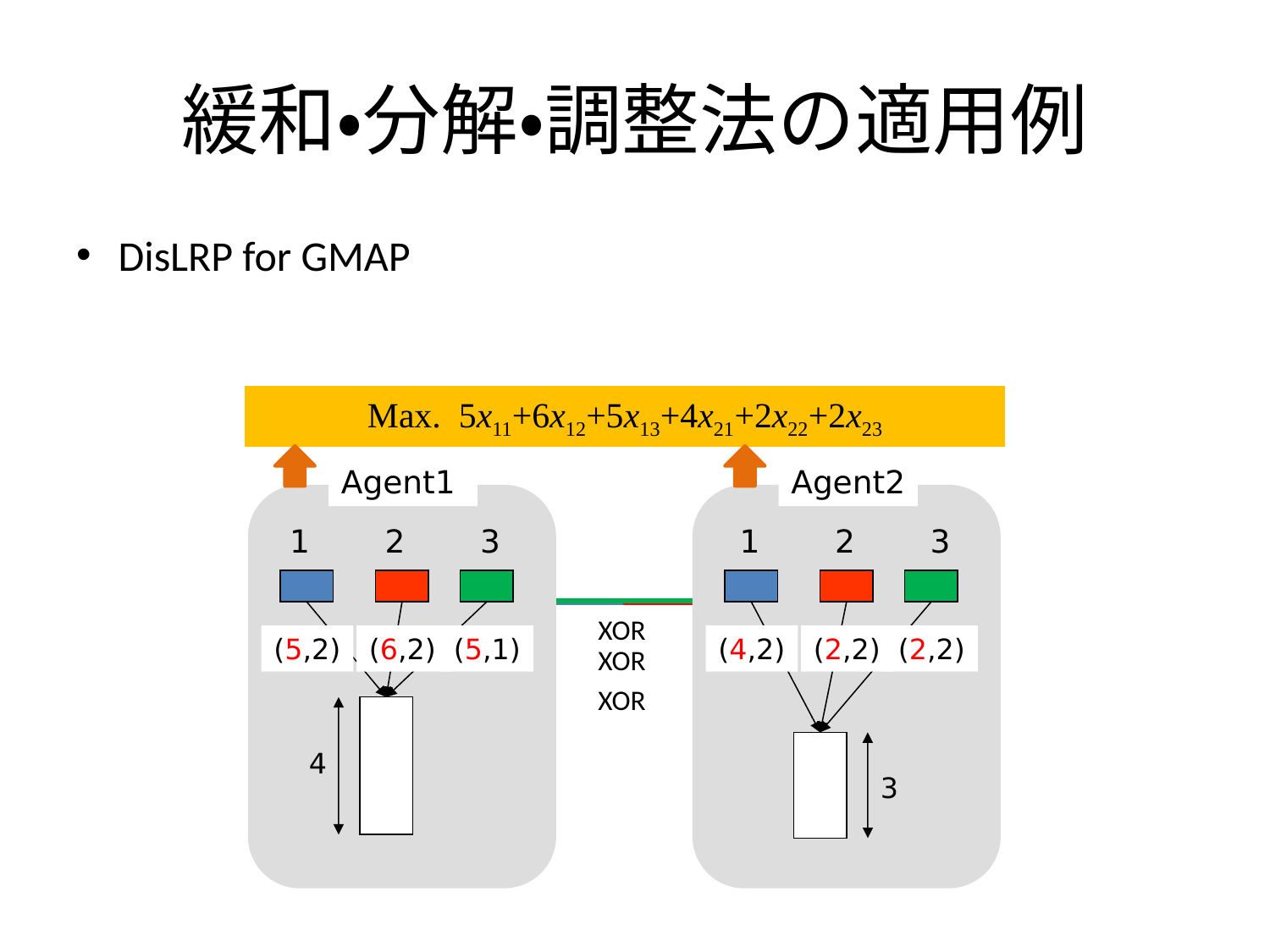

# 緩和・分解・調整法の適用例
DisLRP for GMAP
Max.  5x11+6x12+5x13+4x21+2x22+2x23

Agent1
Agent2

1
2
3
1
2
3

XOR
(5,2)
(6,2)
(5,1)
(4,2)
(2,2)
(2,2)
XOR
XOR

4
3